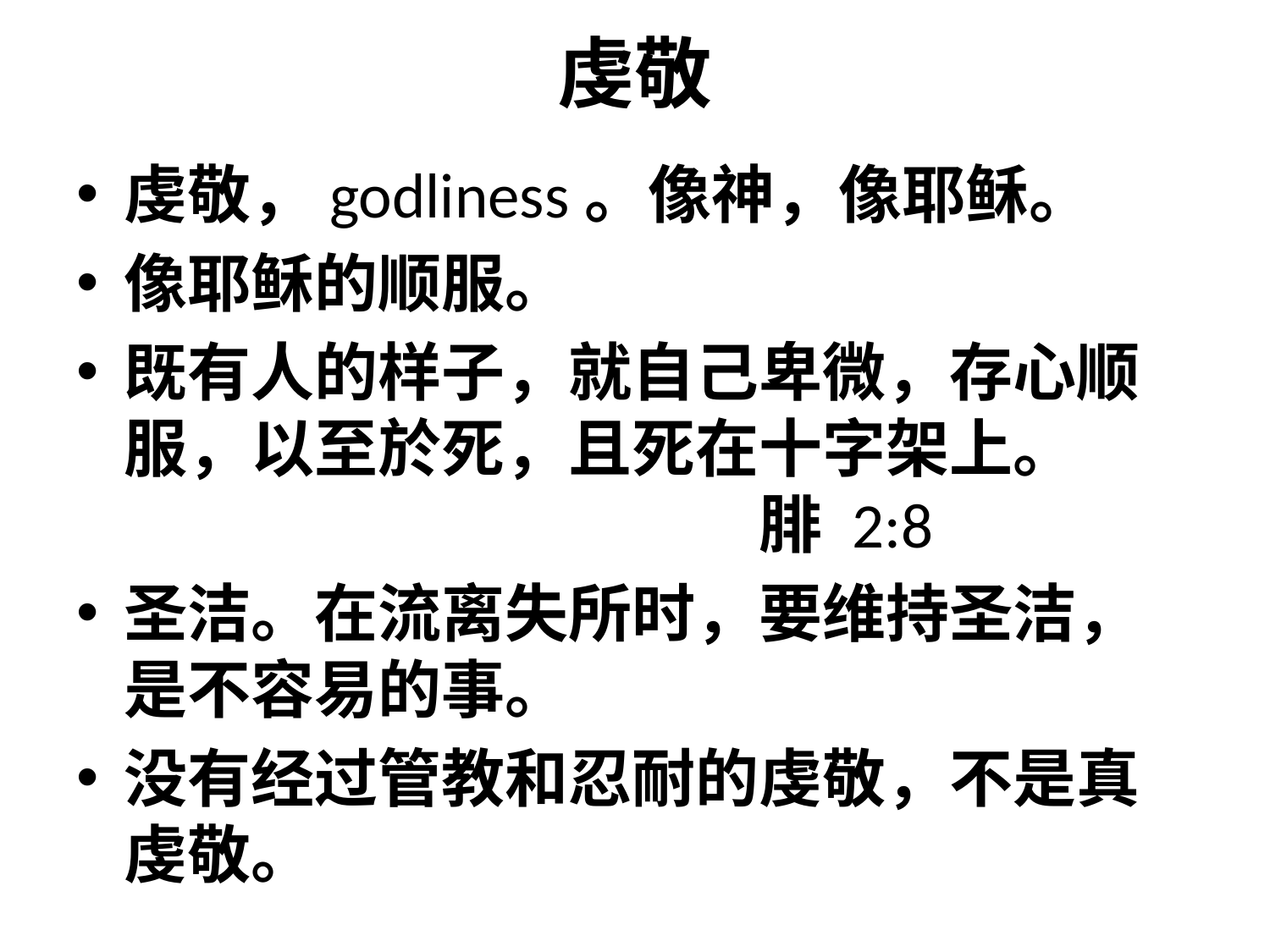

# 虔敬
虔敬，godliness。像神，像耶稣。
像耶稣的顺服。
既有人的样子，就自己卑微，存心顺服，以至於死，且死在十字架上。						腓 2:8
圣洁。在流离失所时，要维持圣洁，是不容易的事。
没有经过管教和忍耐的虔敬，不是真虔敬。